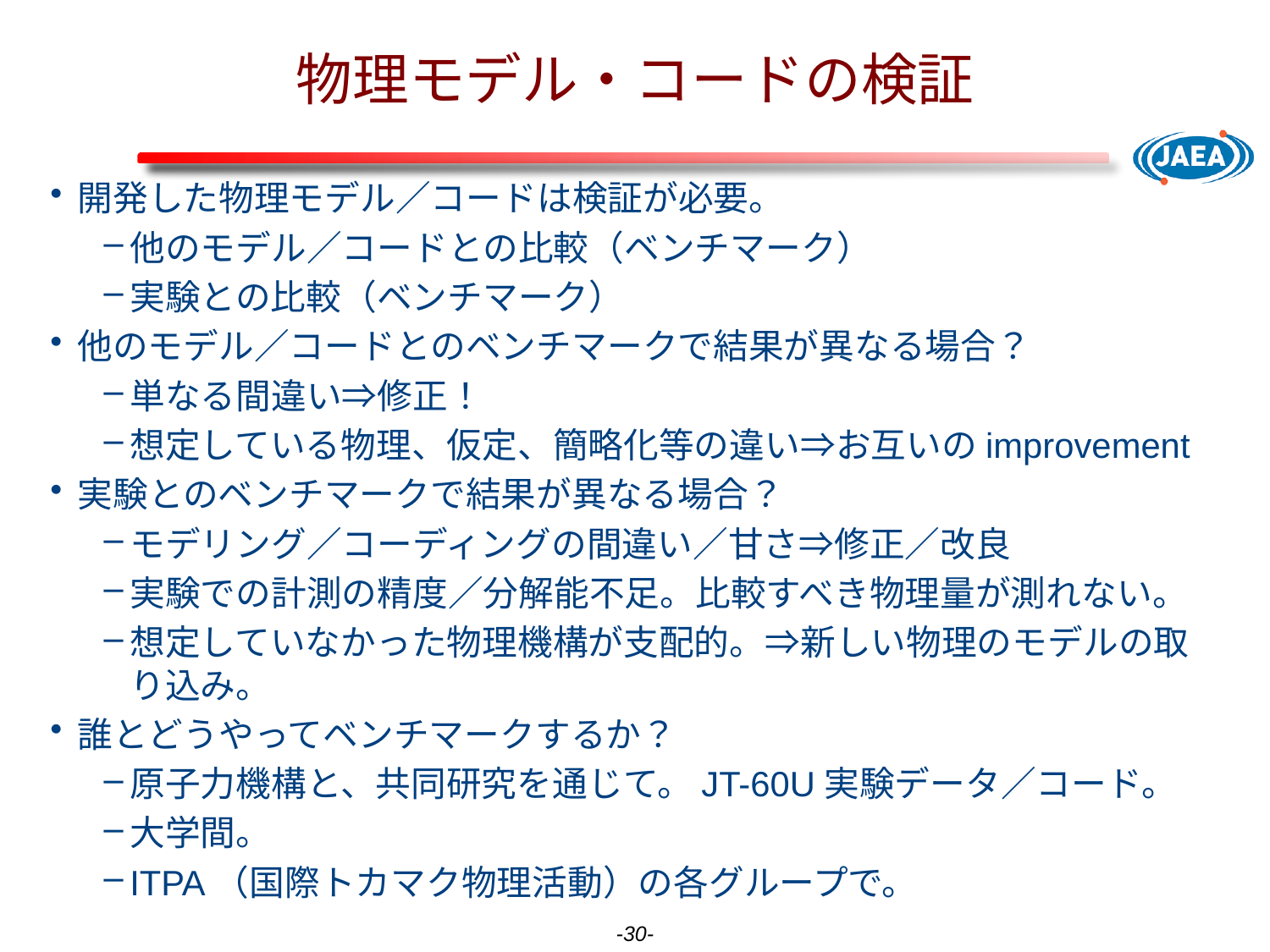

# 物理モデル・コードの検証
開発した物理モデル／コードは検証が必要。
他のモデル／コードとの比較（ベンチマーク）
実験との比較（ベンチマーク）
他のモデル／コードとのベンチマークで結果が異なる場合？
単なる間違い⇒修正！
想定している物理、仮定、簡略化等の違い⇒お互いのimprovement
実験とのベンチマークで結果が異なる場合？
モデリング／コーディングの間違い／甘さ⇒修正／改良
実験での計測の精度／分解能不足。比較すべき物理量が測れない。
想定していなかった物理機構が支配的。⇒新しい物理のモデルの取り込み。
誰とどうやってベンチマークするか？
原子力機構と、共同研究を通じて。JT-60U実験データ／コード。
大学間。
ITPA（国際トカマク物理活動）の各グループで。